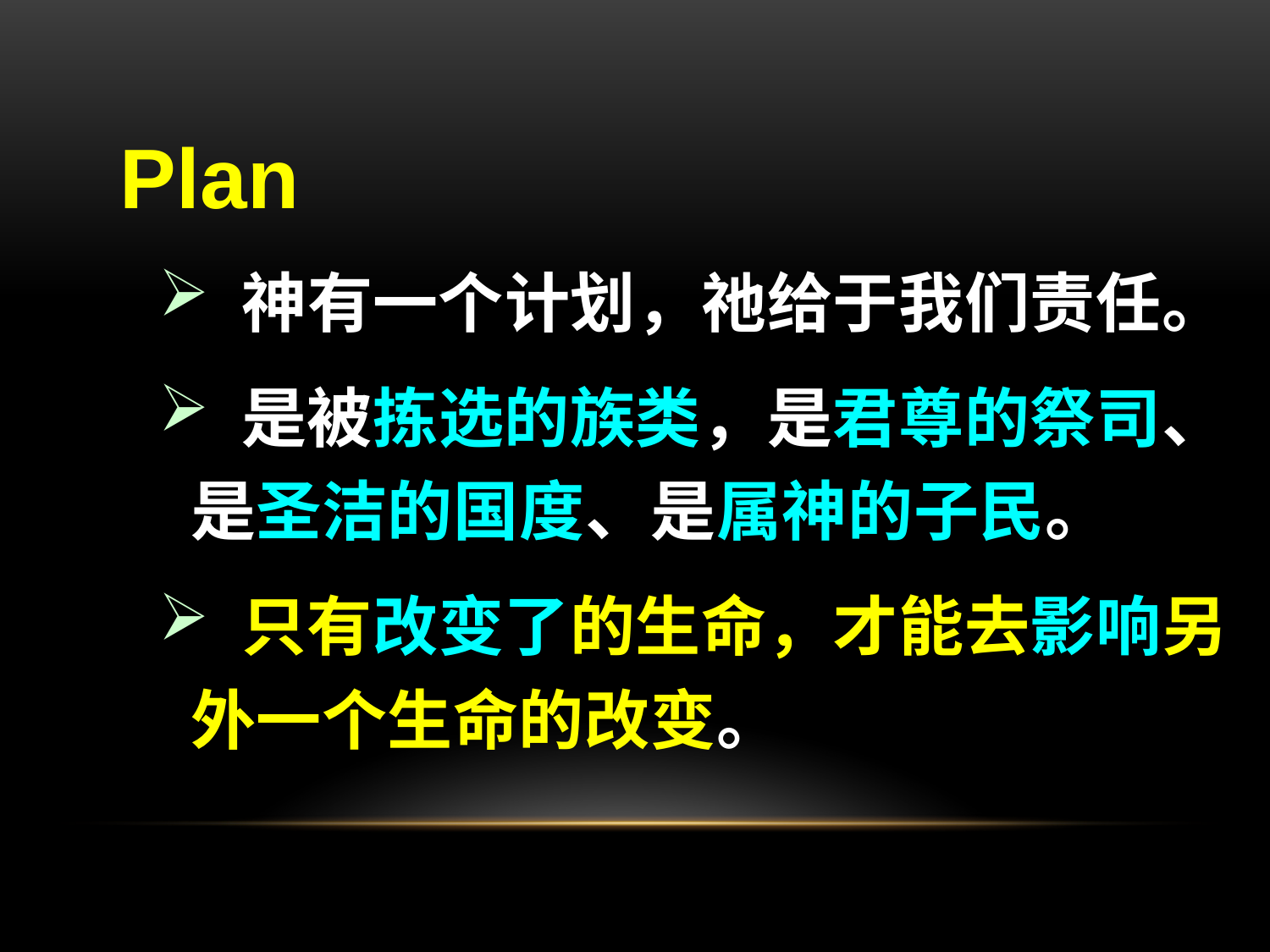

#
 Plan
 神有一个计划，祂给于我们责任。
 是被拣选的族类，是君尊的祭司、是圣洁的国度、是属神的子民。
 只有改变了的生命，才能去影响另外一个生命的改变。